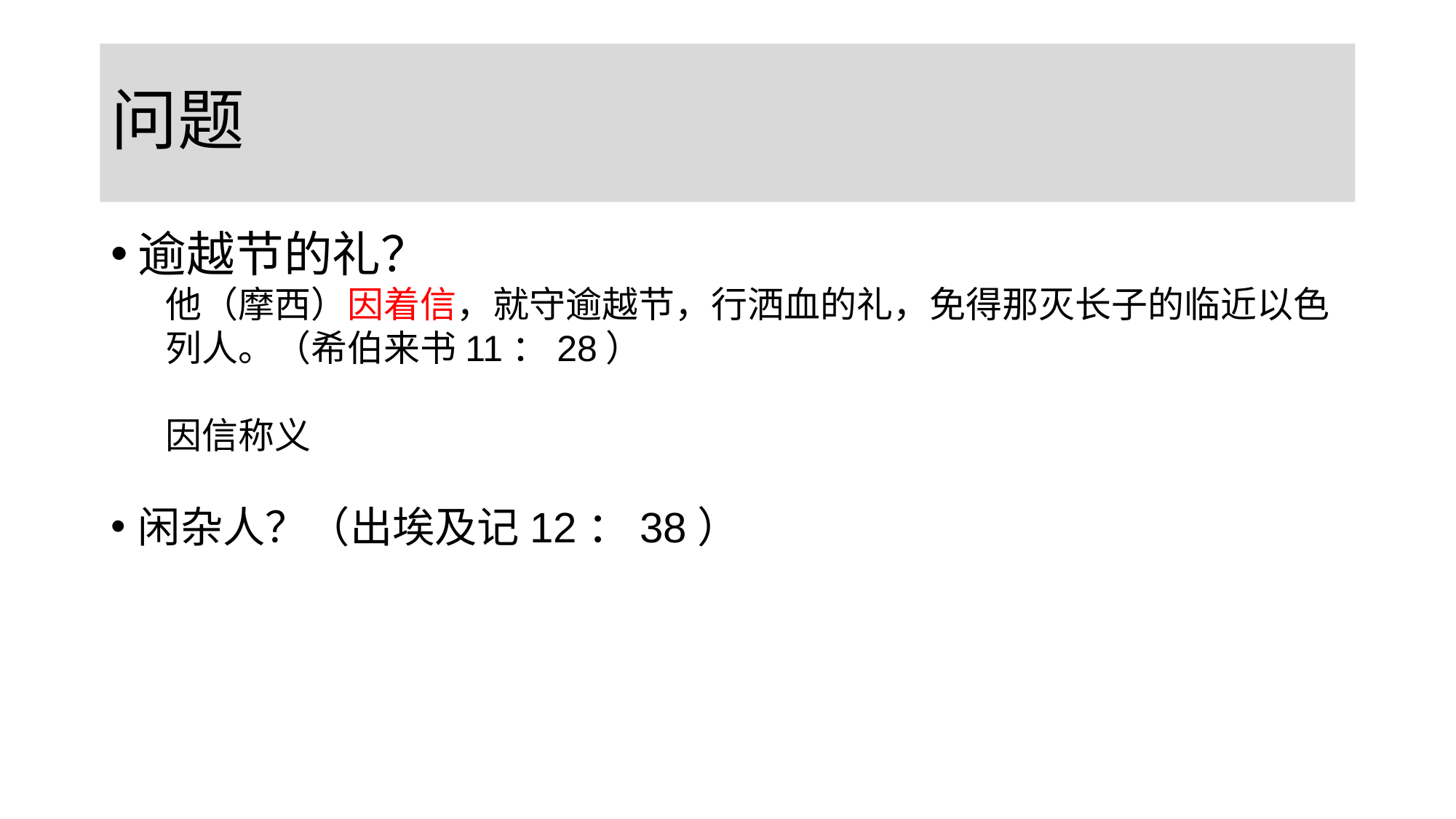

# 问题
逾越节的礼？
他（摩西）因着信，就守逾越节，行洒血的礼，免得那灭长子的临近以色列人。（希伯来书11：28）

因信称义

闲杂人？（出埃及记12：38）